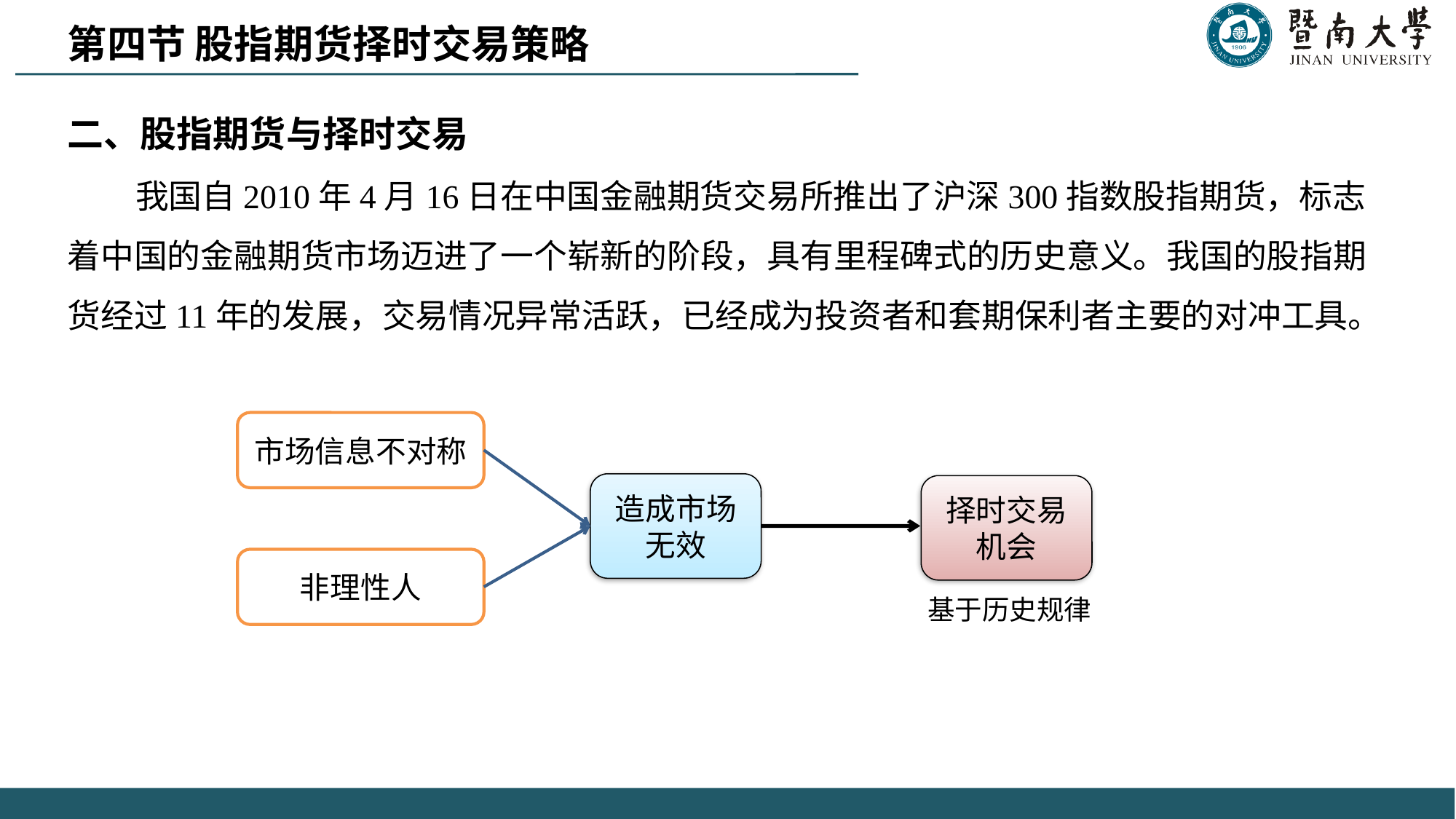

第四节 股指期货择时交易策略
二、股指期货与择时交易
        我国自2010年4月16日在中国金融期货交易所推出了沪深300指数股指期货，标志着中国的金融期货市场迈进了一个崭新的阶段，具有里程碑式的历史意义。我国的股指期货经过11年的发展，交易情况异常活跃，已经成为投资者和套期保利者主要的对冲工具。
市场信息不对称
造成市场无效
择时交易机会
非理性人
基于历史规律